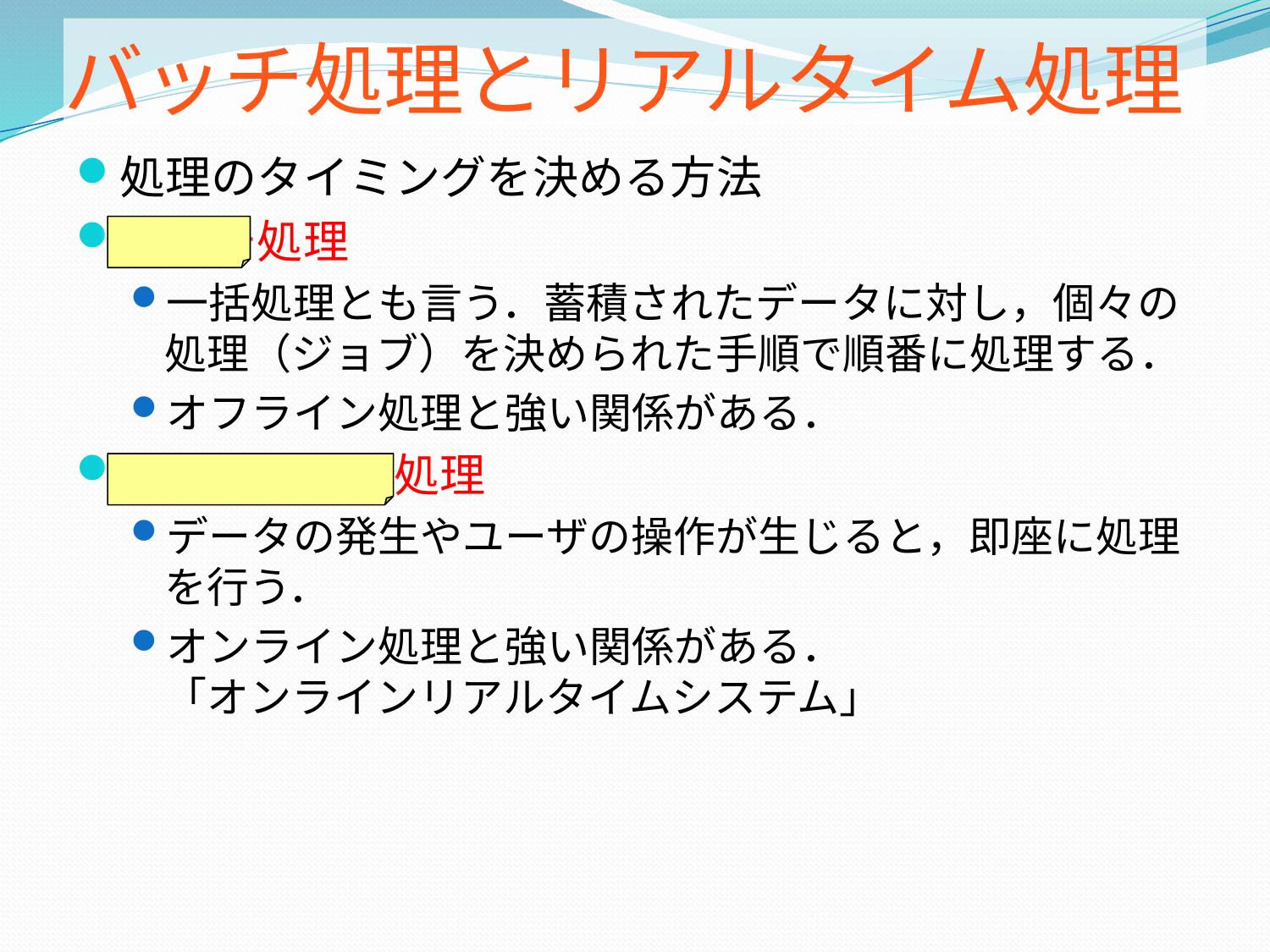

# バッチ処理とリアルタイム処理
処理のタイミングを決める方法
バッチ処理
一括処理とも言う．蓄積されたデータに対し，個々の処理（ジョブ）を決められた手順で順番に処理する．
オフライン処理と強い関係がある．
リアルタイム処理
データの発生やユーザの操作が生じると，即座に処理を行う．
オンライン処理と強い関係がある．
「オンラインリアルタイムシステム」